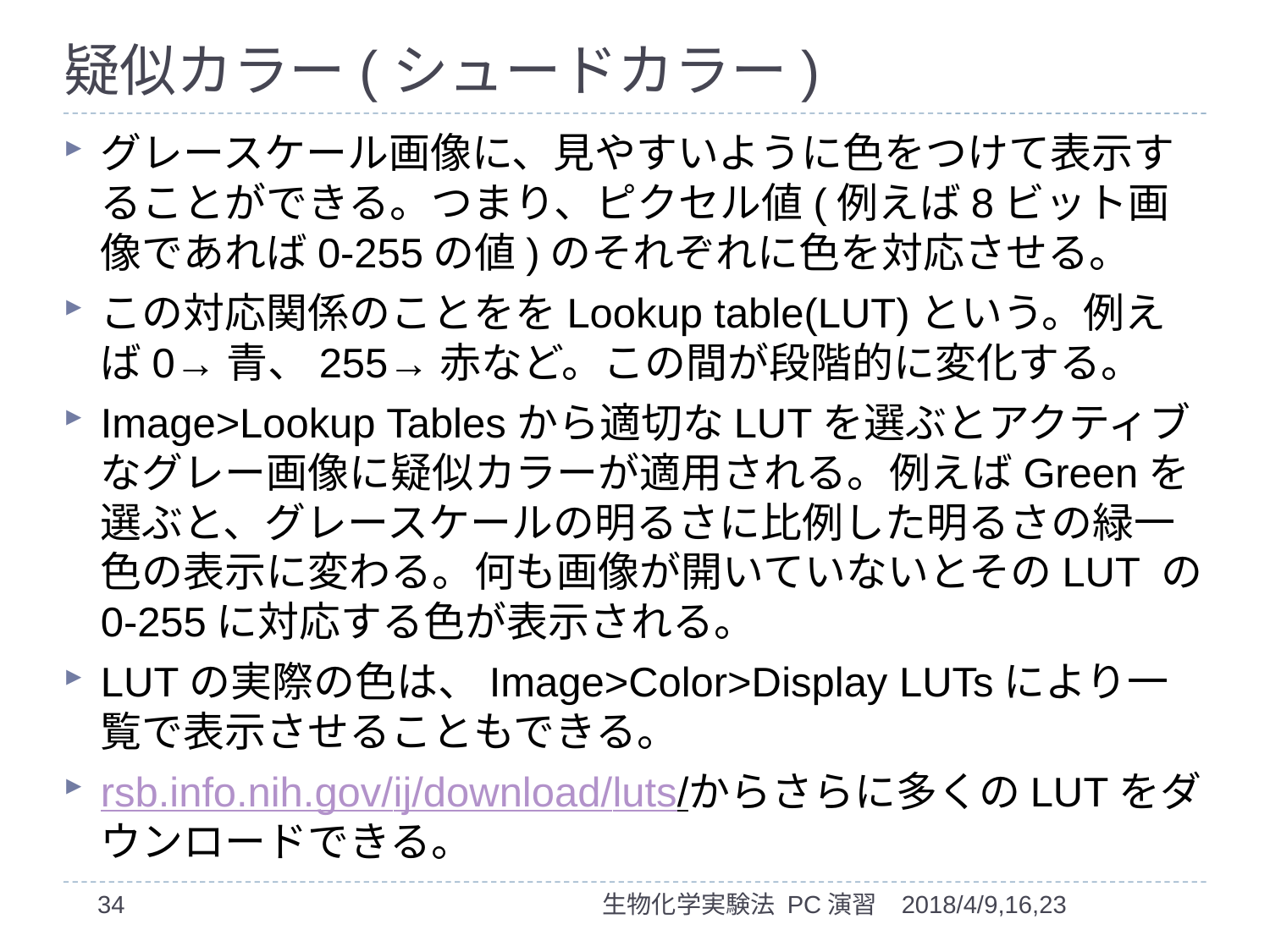

# 疑似カラー(シュードカラー)
グレースケール画像に、見やすいように色をつけて表示することができる。つまり、ピクセル値(例えば8ビット画像であれば0-255の値)のそれぞれに色を対応させる。
この対応関係のことををLookup table(LUT)という。例えば0→青、255→赤など。この間が段階的に変化する。
Image>Lookup Tablesから適切なLUTを選ぶとアクティブなグレー画像に疑似カラーが適用される。例えばGreenを選ぶと、グレースケールの明るさに比例した明るさの緑一色の表示に変わる。何も画像が開いていないとそのLUT の0-255に対応する色が表示される。
LUTの実際の色は、Image>Color>Display LUTsにより一覧で表示させることもできる。
rsb.info.nih.gov/ij/download/luts/からさらに多くのLUTをダウンロードできる。
34
生物化学実験法 PC演習
2018/4/9,16,23